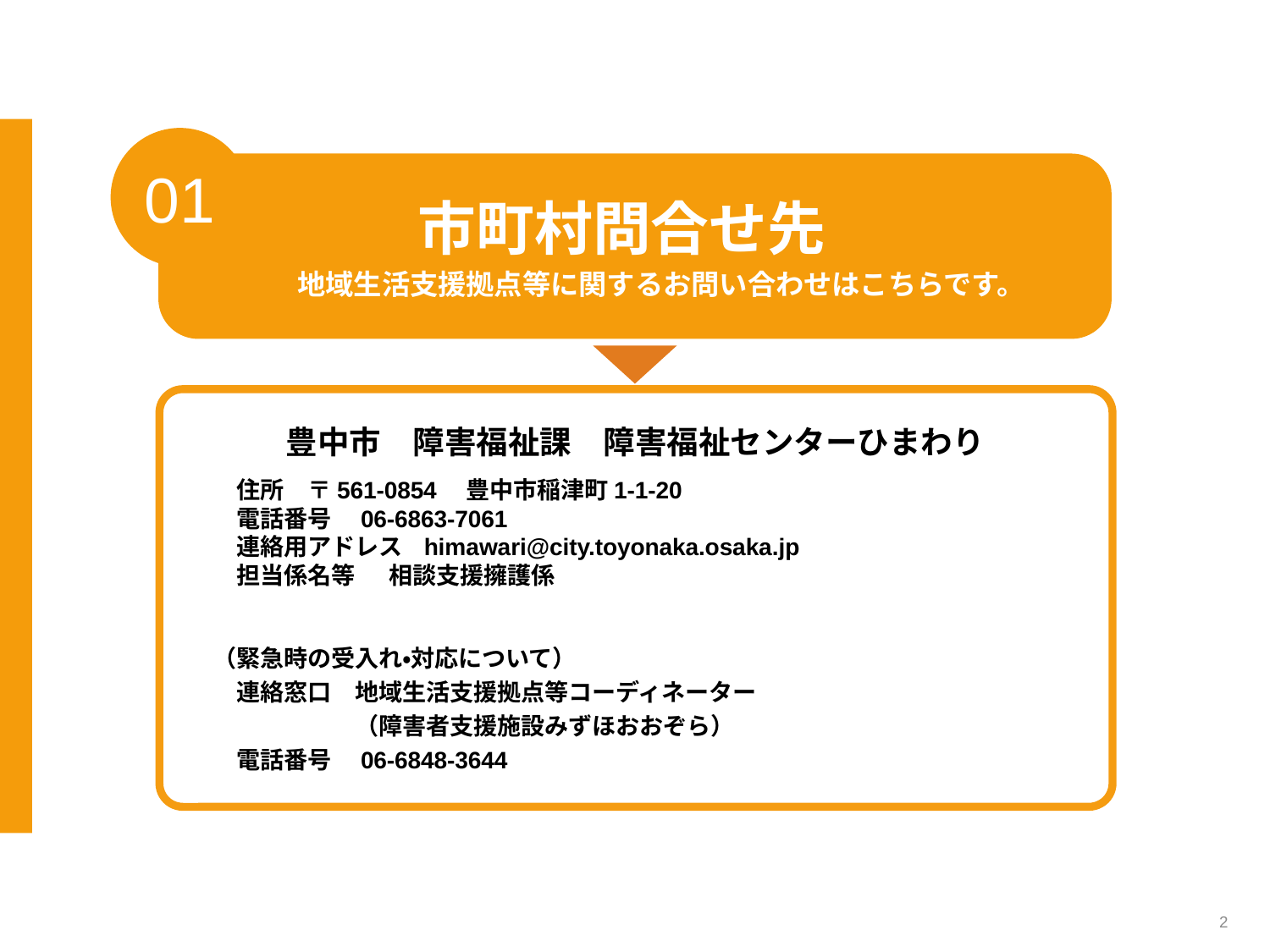

01

市町村問合せ先
地域生活支援拠点等に関するお問い合わせはこちらです。

豊中市　障害福祉課　障害福祉センターひまわり
　　住所　〒561-0854　豊中市稲津町1-1-20
　　電話番号　06-6863-7061
　　連絡用アドレス   himawari@city.toyonaka.osaka.jp
　　担当係名等  　相談支援擁護係
　（緊急時の受入れ・対応について）
　　連絡窓口　地域生活支援拠点等コーディネーター
　　　　　　　（障害者支援施設みずほおおぞら）
　　電話番号　06-6848-3644
2